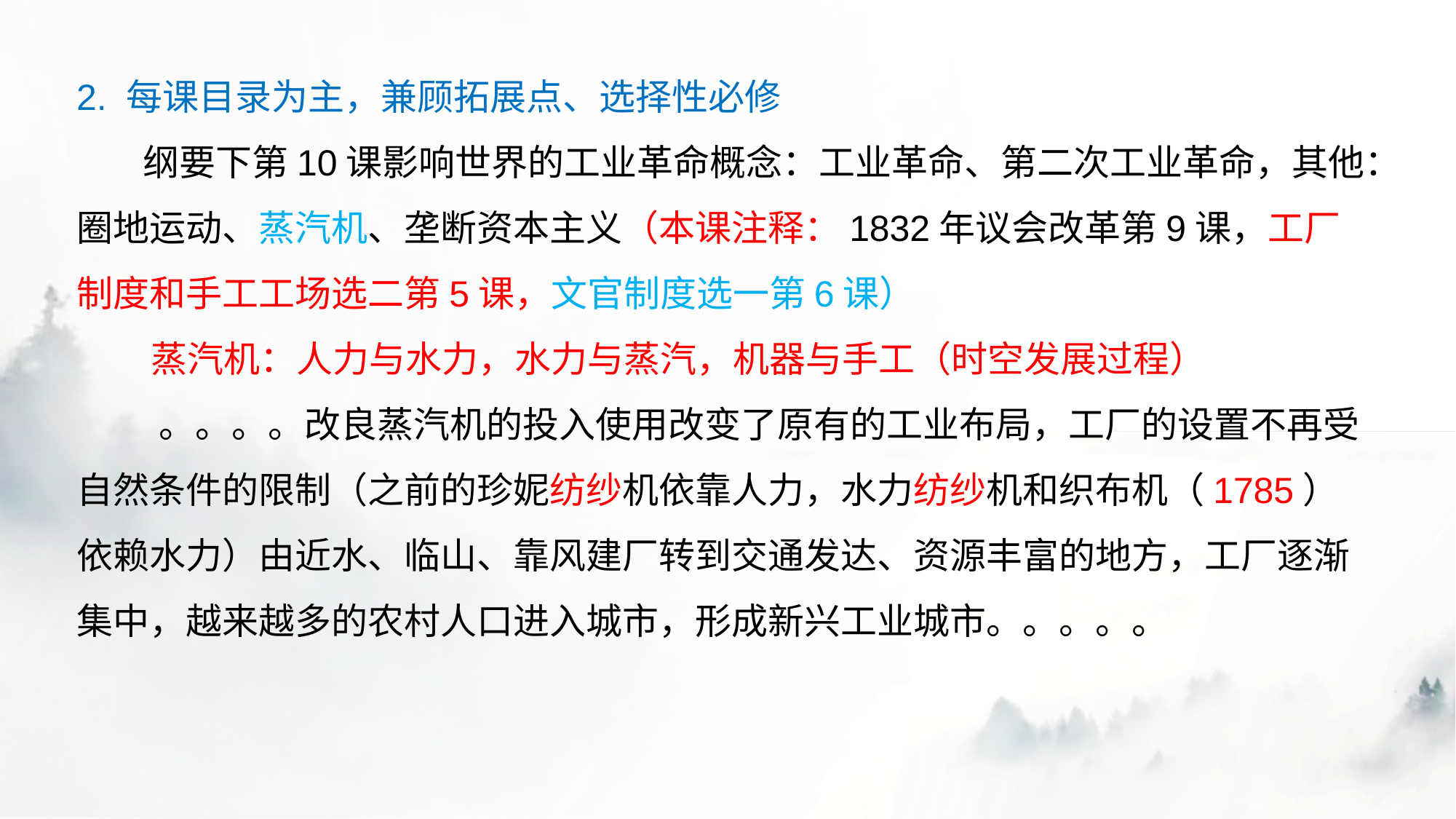

2. 每课目录为主，兼顾拓展点、选择性必修
       纲要下第10课影响世界的工业革命概念：工业革命、第二次工业革命，其他：圈地运动、蒸汽机、垄断资本主义（本课注释：1832年议会改革第9课，工厂制度和手工工场选二第5课，文官制度选一第6课）
        蒸汽机：人力与水力，水力与蒸汽，机器与手工（时空发展过程）
         。。。。改良蒸汽机的投入使用改变了原有的工业布局，工厂的设置不再受自然条件的限制（之前的珍妮纺纱机依靠人力，水力纺纱机和织布机（1785）依赖水力）由近水、临山、靠风建厂转到交通发达、资源丰富的地方，工厂逐渐集中，越来越多的农村人口进入城市，形成新兴工业城市。。。。。